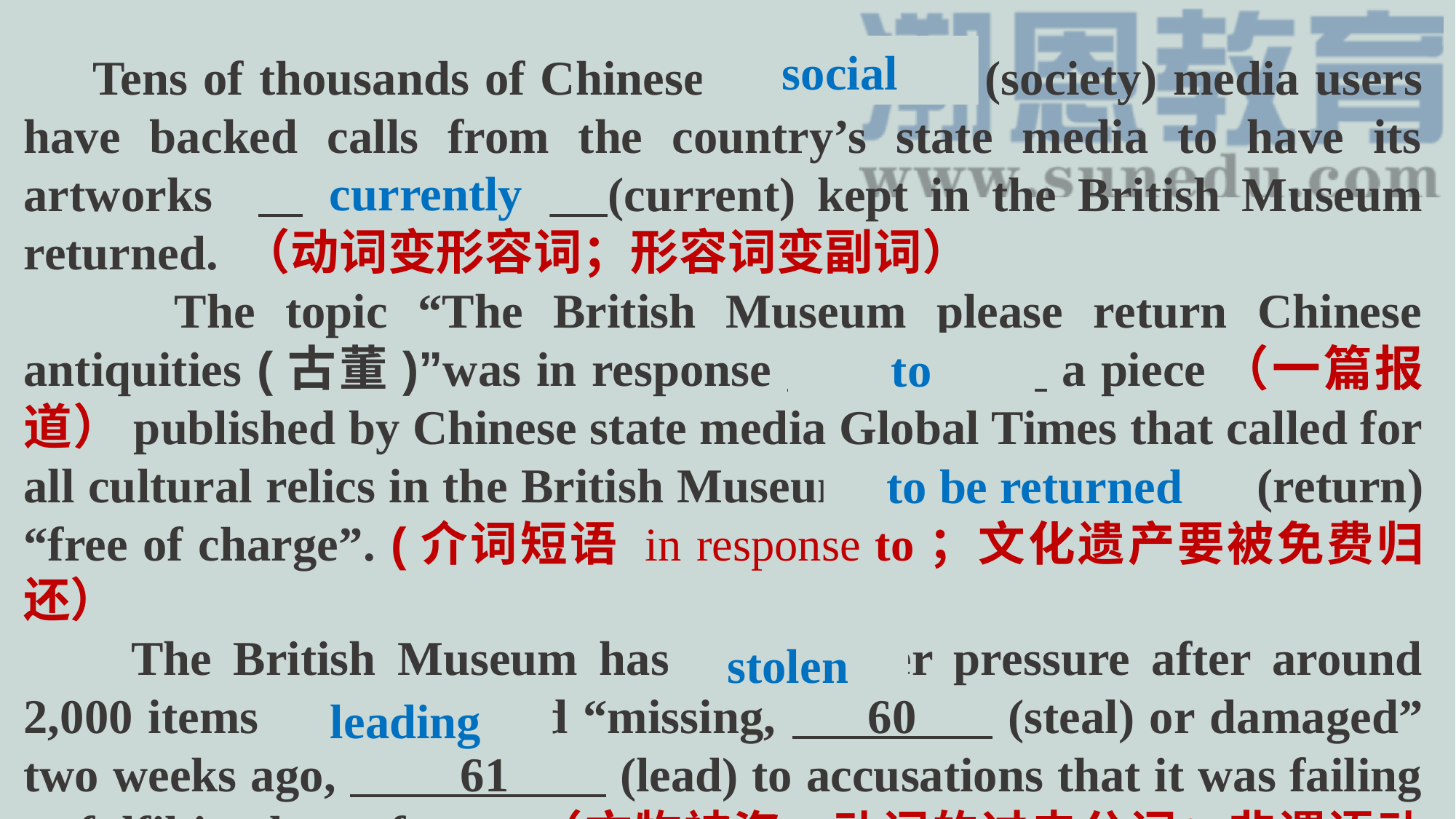

social
     Tens of thousands of Chinese        56       (society) media users have backed calls from the country’s state media to have its artworks 5       57       (current) kept in the British Museum returned. （动词变形容词；形容词变副词）
     The topic “The British Museum please return Chinese antiquities (古董)”was in response        58        a piece（一篇报道）published by Chinese state media Global Times that called for all cultural relics in the British Museum              59            (return) “free of charge”. (介词短语 in response to；文化遗产要被免费归还）
     The British Museum has been under pressure after around 2,000 items were reported “missing,      60      (steal) or damaged” two weeks ago,         61        (lead) to accusations that it was failing to fulfil its duty of care.（文物被盗，动词的过去分词；非谓语动词)
currently
to
to be returned
stolen
leading
37